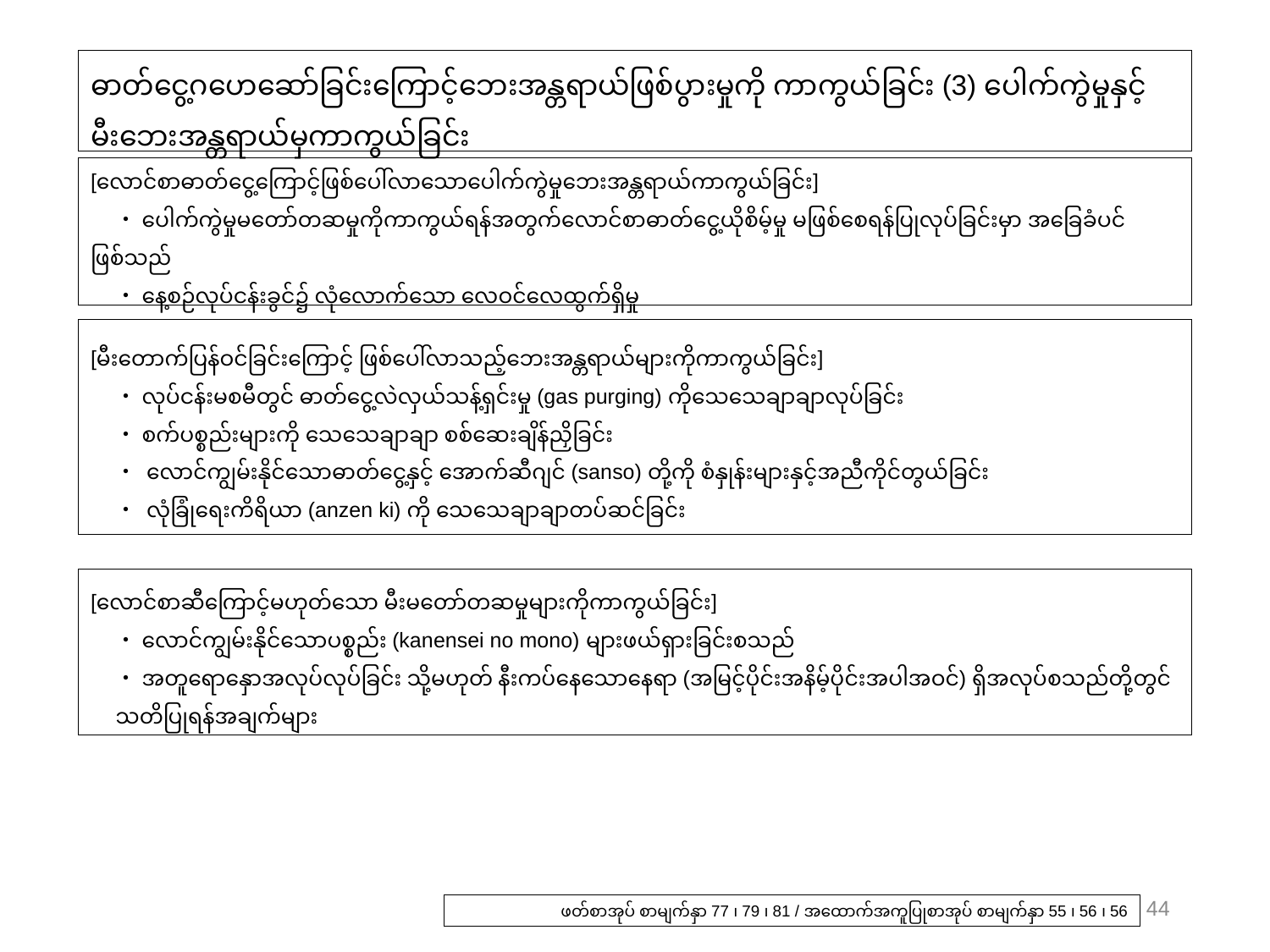

# ဓာတ်ငွေ့ဂဟေဆော်ခြင်းကြောင့်ဘေးအန္တရာယ်ဖြစ်ပွားမှုကို ကာကွယ်ခြင်း (3) ပေါက်ကွဲမှုနှင့်မီးဘေးအန္တရာယ်မှကာကွယ်ခြင်း
[လောင်စာဓာတ်ငွေ့ကြောင့်ဖြစ်ပေါ်လာသောပေါက်ကွဲမှုဘေးအန္တရာယ်ကာကွယ်ခြင်း]
・ပေါက်ကွဲမှုမတော်တဆမှုကိုကာကွယ်ရန်အတွက်လောင်စာဓာတ်ငွေ့ယိုစိမ့်မှု မဖြစ်စေရန်ပြုလုပ်ခြင်းမှာ အခြေခံပင်ဖြစ်သည်
・နေ့စဉ်လုပ်ငန်းခွင်၌ လုံလောက်သော လေဝင်လေထွက်ရှိမှု
[မီးတောက်ပြန်ဝင်ခြင်းကြောင့် ဖြစ်ပေါ်လာသည့်ဘေးအန္တရာယ်များကိုကာကွယ်ခြင်း]
・လုပ်ငန်းမစမီတွင် ဓာတ်ငွေ့လဲလှယ်သန့်ရှင်းမှု (gas purging) ကိုသေသေချာချာလုပ်ခြင်း
・စက်ပစ္စည်းများကို သေသေချာချာ စစ်ဆေးချိန်ညှိခြင်း
・ လောင်ကျွမ်းနိုင်သောဓာတ်ငွေ့နှင့် အောက်ဆီဂျင် (sanso) တို့ကို စံနှုန်းများနှင့်အညီကိုင်တွယ်ခြင်း
・ လုံခြုံရေးကိရိယာ (anzen ki) ကို သေသေချာချာတပ်ဆင်ခြင်း
[လောင်စာဆီကြောင့်မဟုတ်သော မီးမတော်တဆမှုများကိုကာကွယ်ခြင်း]
・လောင်ကျွမ်းနိုင်သောပစ္စည်း (kanensei no mono) များဖယ်ရှားခြင်းစသည်
・အတူရောနှောအလုပ်လုပ်ခြင်း သို့မဟုတ် နီးကပ်နေသောနေရာ (အမြင့်ပိုင်းအနိမ့်ပိုင်းအပါအဝင်) ရှိအလုပ်စသည်တို့တွင် သတိပြုရန်အချက်များ
44
ဖတ်စာအုပ် စာမျက်နှာ 77 ၊ 79 ၊ 81 / အထောက်အကူပြုစာအုပ် စာမျက်နှာ 55 ၊ 56 ၊ 56